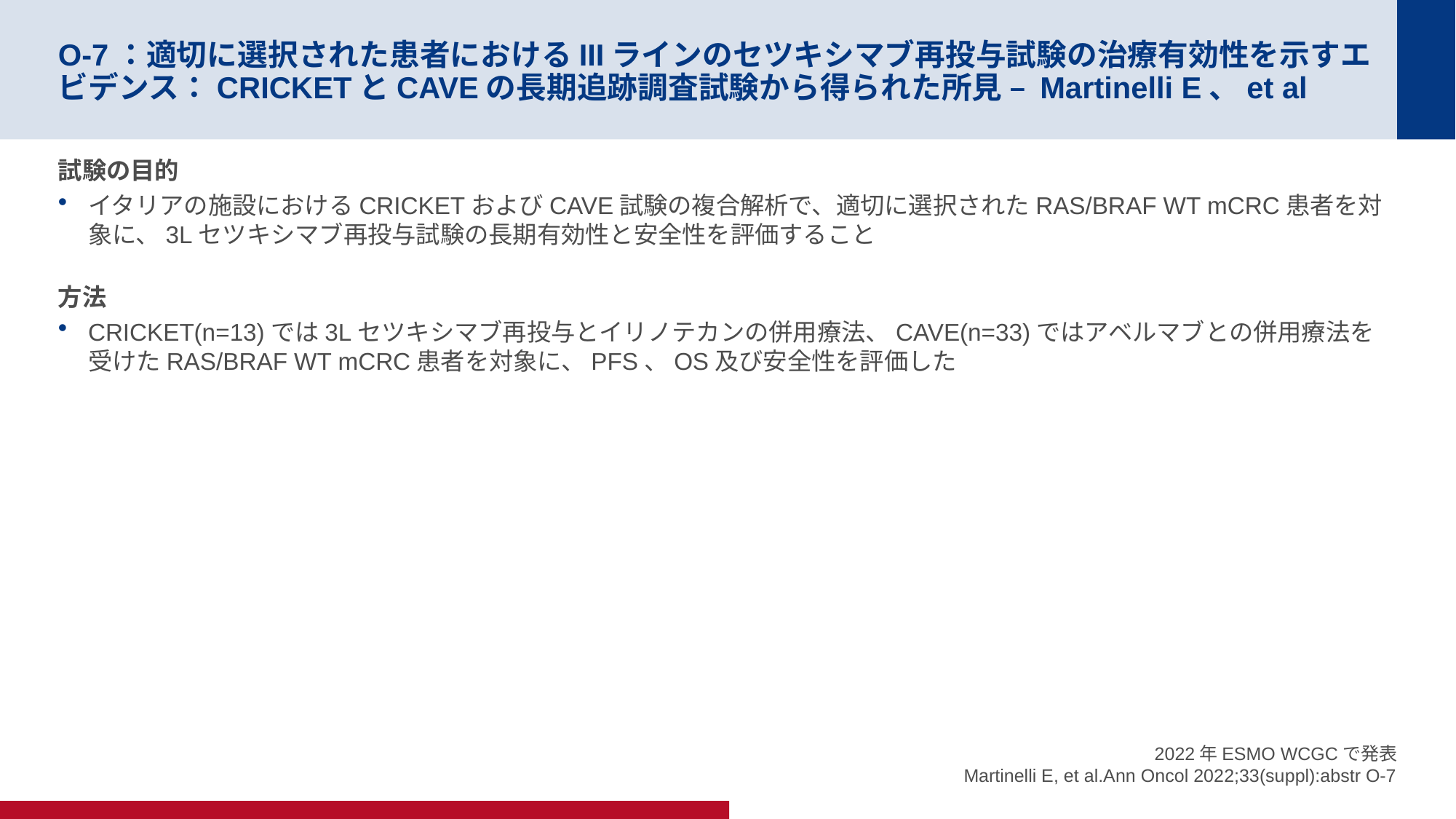

# O-7：適切に選択された患者におけるIIIラインのセツキシマブ再投与試験の治療有効性を示すエビデンス：CRICKETとCAVEの長期追跡調査試験から得られた所見 – Martinelli E、et al
試験の目的
イタリアの施設におけるCRICKETおよびCAVE試験の複合解析で、適切に選択されたRAS/BRAF WT mCRC患者を対象に、3Lセツキシマブ再投与試験の長期有効性と安全性を評価すること
方法
CRICKET(n=13)では3Lセツキシマブ再投与とイリノテカンの併用療法、CAVE(n=33)ではアベルマブとの併用療法を受けたRAS/BRAF WT mCRC患者を対象に、PFS、OS及び安全性を評価した

2022年ESMO WCGCで発表
Martinelli E, et al.Ann Oncol 2022;33(suppl):abstr O-7